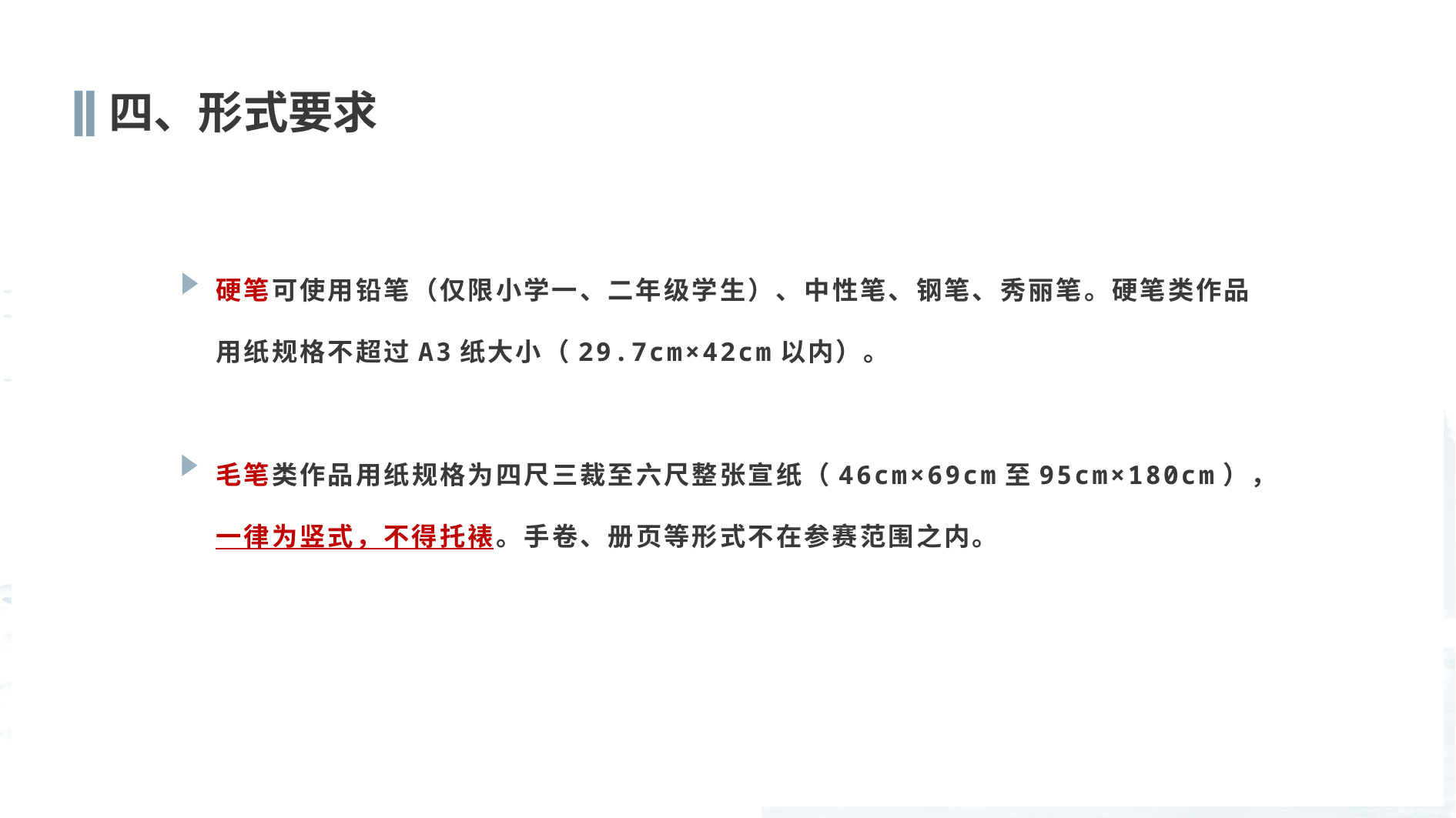

四、形式要求

硬笔可使用铅笔（仅限小学一、二年级学生）、中性笔、钢笔、秀丽笔。硬笔类作品用纸规格不超过A3纸大小（29.7cm×42cm以内）。

毛笔类作品用纸规格为四尺三裁至六尺整张宣纸（46cm×69cm至95cm×180cm），一律为竖式，不得托裱。手卷、册页等形式不在参赛范围之内。